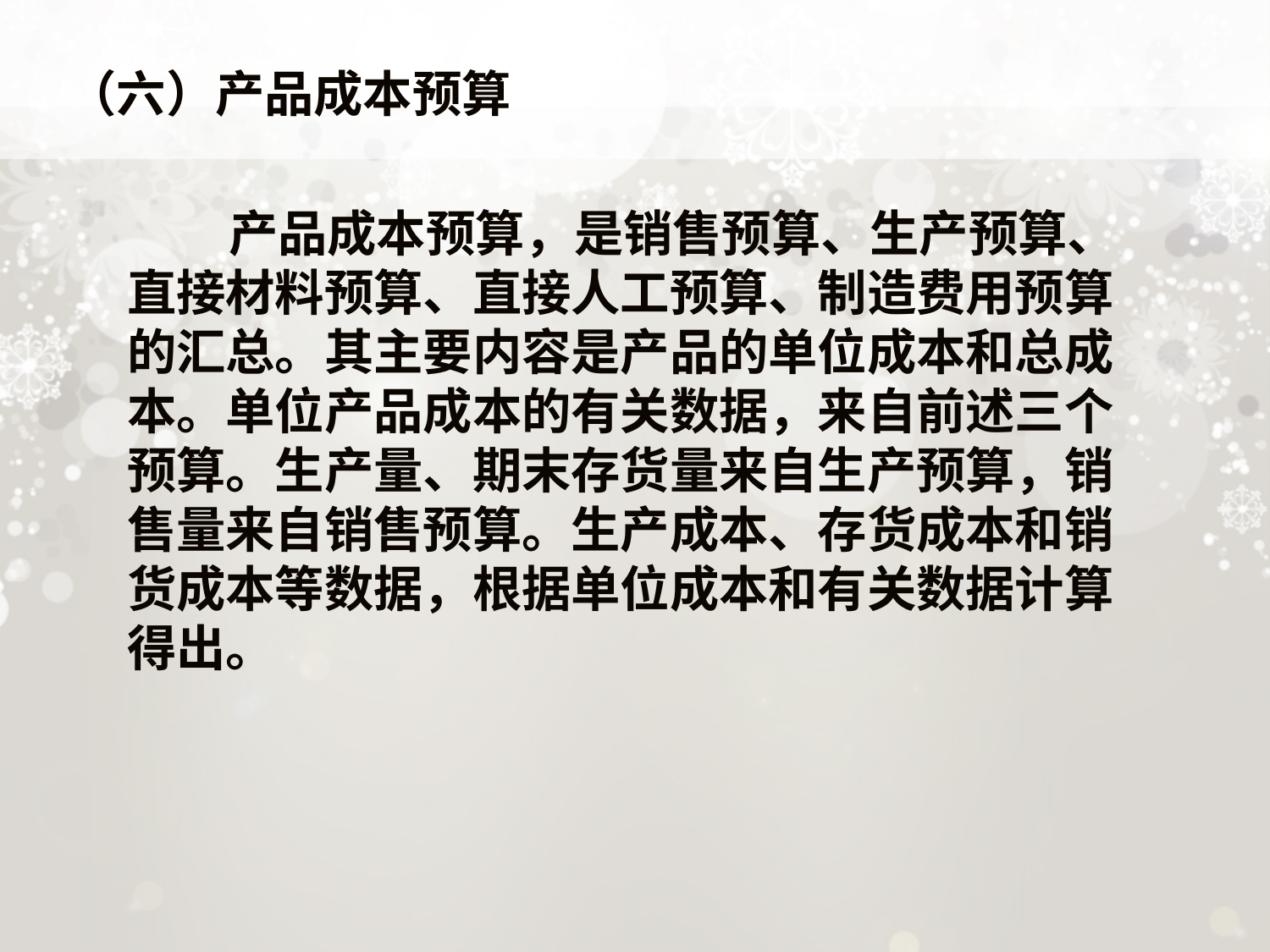

（六）产品成本预算
        产品成本预算，是销售预算、生产预算、直接材料预算、直接人工预算、制造费用预算的汇总。其主要内容是产品的单位成本和总成本。单位产品成本的有关数据，来自前述三个预算。生产量、期末存货量来自生产预算，销售量来自销售预算。生产成本、存货成本和销货成本等数据，根据单位成本和有关数据计算得出。